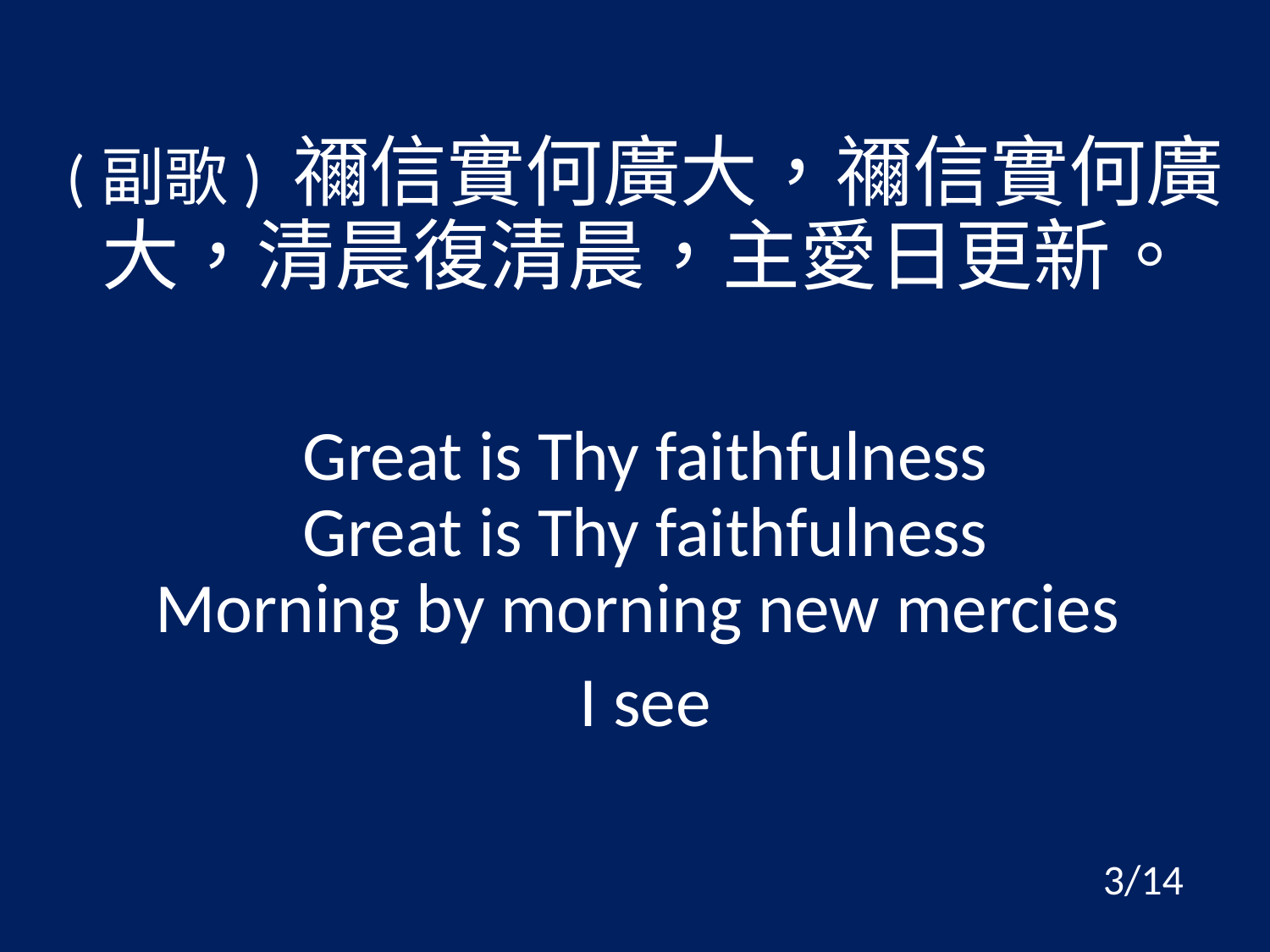

(副歌) 禰信實何廣大，禰信實何廣大，清晨復清晨，主愛日更新。

Great is Thy faithfulness
Great is Thy faithfulness
Morning by morning new mercies
I see
3/14